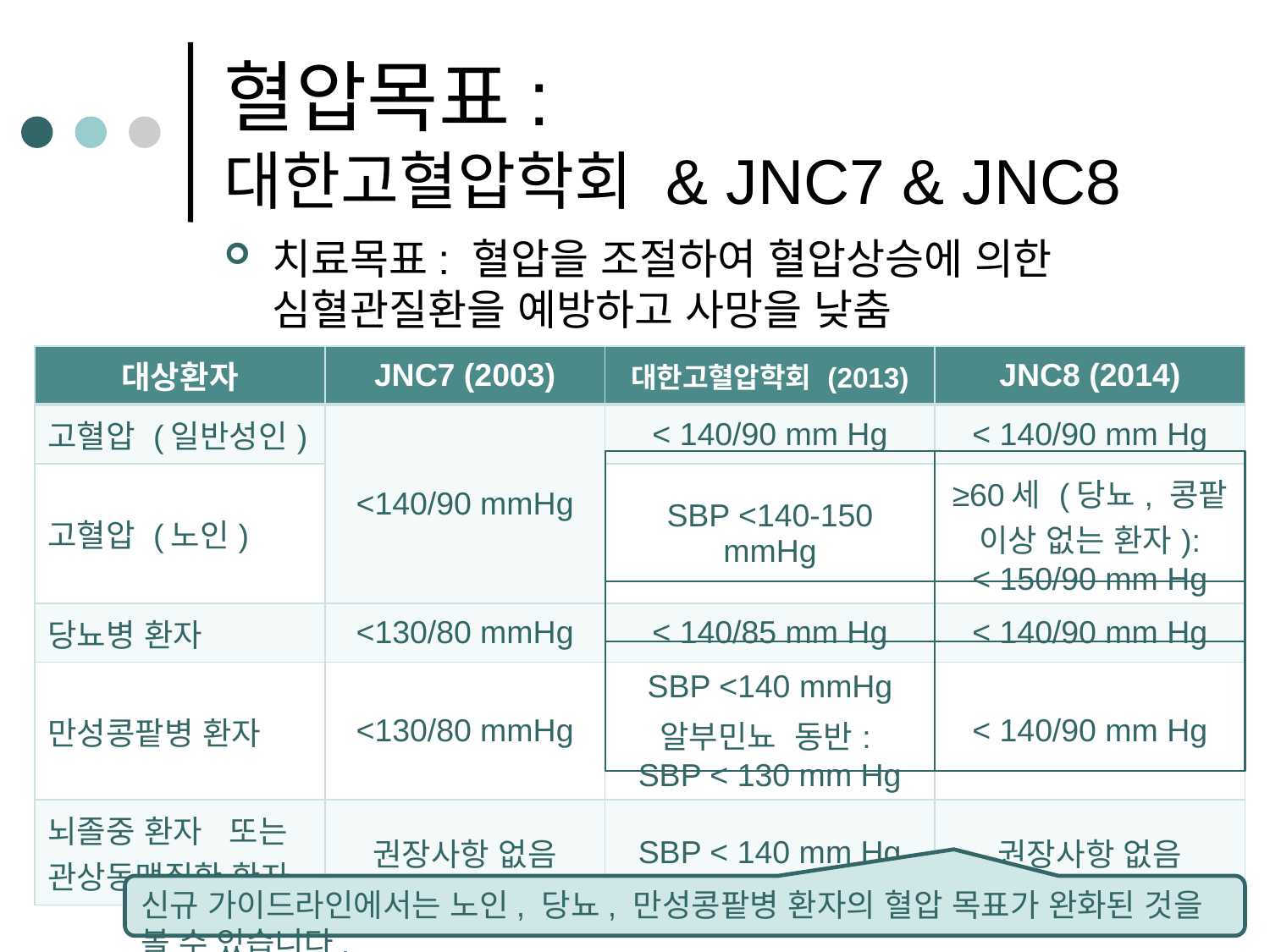

# 혈압목표: 대한고혈압학회 & JNC7 & JNC8
치료목표: 혈압을 조절하여 혈압상승에 의한 심혈관질환을 예방하고 사망을 낮춤

| 대상환자 | JNC7 (2003) | 대한고혈압학회 (2013) | JNC8 (2014) |
| --- | --- | --- | --- |
| 고혈압 (일반성인) | <140/90 mmHg | < 140/90 mm Hg | < 140/90 mm Hg |
| 고혈압 (노인) |  | SBP <140-150 mmHg | ≥60세 (당뇨, 콩팥 이상 없는 환자): < 150/90 mm Hg |
| 당뇨병 환자 | <130/80 mmHg | < 140/85 mm Hg | < 140/90 mm Hg |
| 만성콩팥병 환자 | <130/80 mmHg | SBP <140 mmHg 알부민뇨 동반: SBP < 130 mm Hg | < 140/90 mm Hg |
| 뇌졸중 환자 또는 관상동맥질환 환자 | 권장사항 없음 | SBP < 140 mm Hg | 권장사항 없음 |

신규 가이드라인에서는 노인, 당뇨, 만성콩팥병 환자의 혈압 목표가 완화된 것을 볼 수 있습니다.